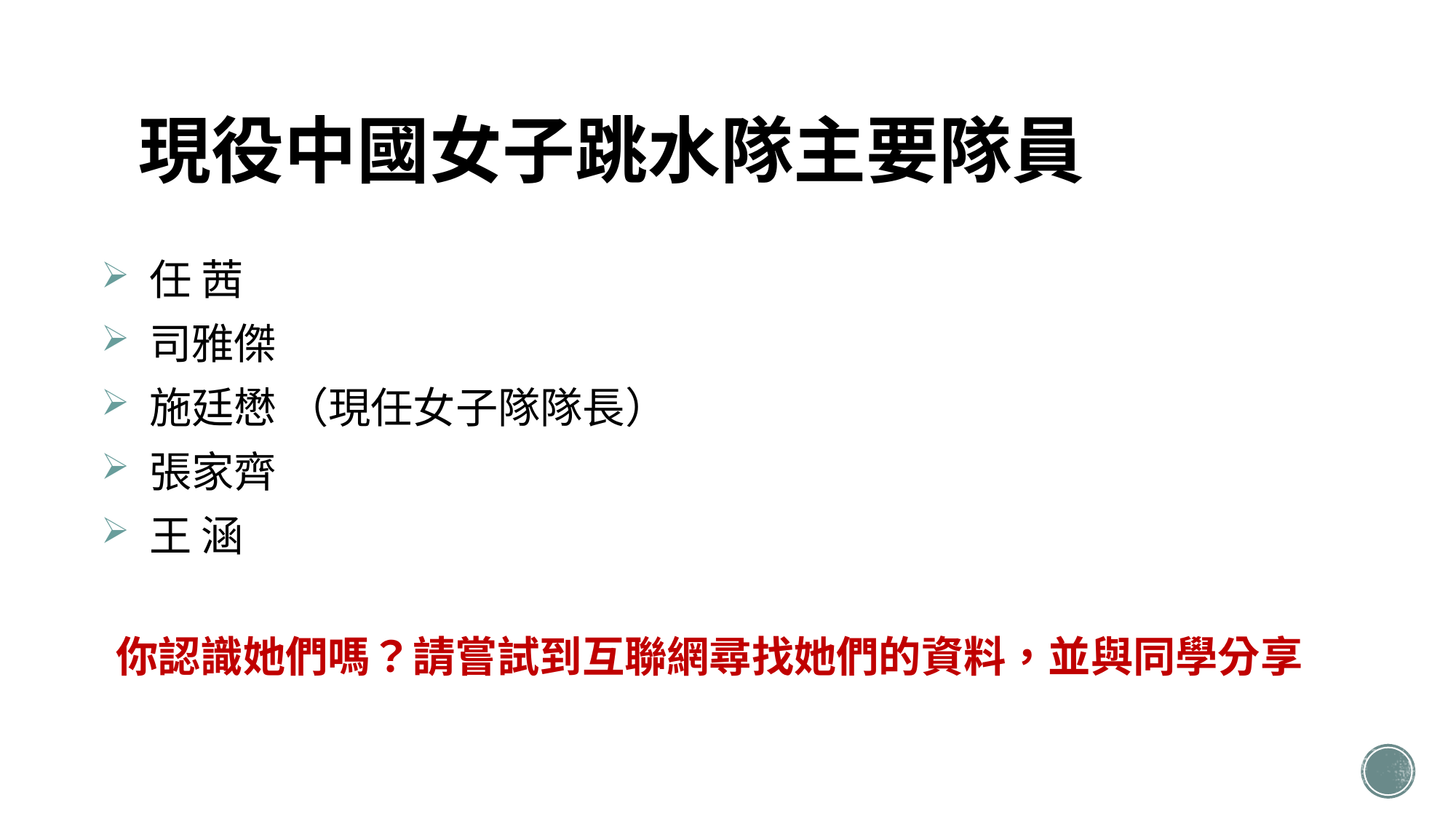

# 現役中國女子跳水隊主要隊員
 任 茜
 司雅傑
 施廷懋 （現任女子隊隊長）
 張家齊
 王 涵

你認識她們嗎？請嘗試到互聯網尋找她們的資料，並與同學分享